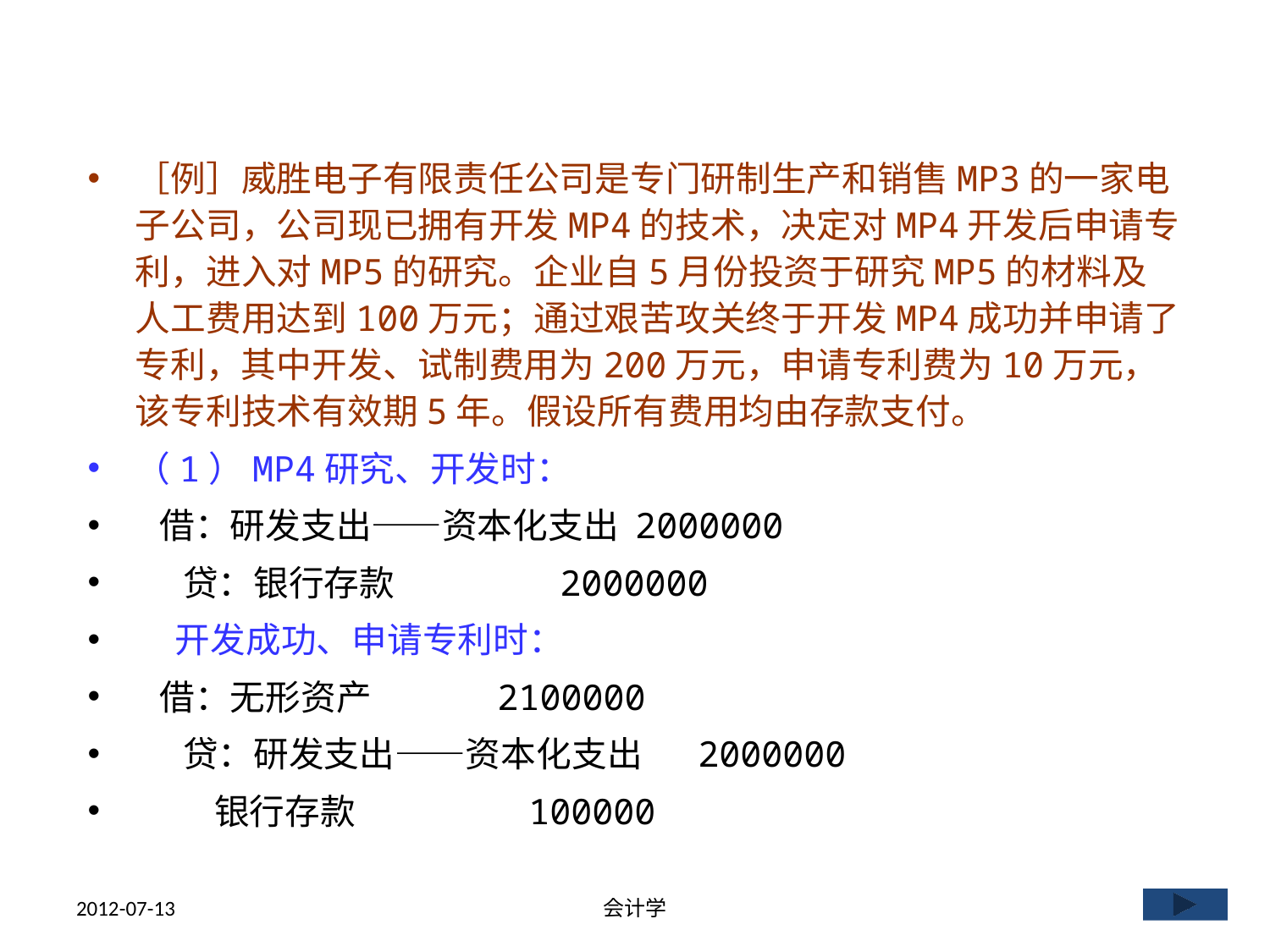

［例］威胜电子有限责任公司是专门研制生产和销售MP3的一家电子公司，公司现已拥有开发MP4的技术，决定对MP4开发后申请专利，进入对MP5的研究。企业自5月份投资于研究MP5的材料及人工费用达到100万元；通过艰苦攻关终于开发MP4成功并申请了专利，其中开发、试制费用为200万元，申请专利费为10万元，该专利技术有效期5年。假设所有费用均由存款支付。
（1）MP4研究、开发时：
  借：研发支出——资本化支出 2000000
     贷：银行存款                    2000000
    开发成功、申请专利时：
  借：无形资产               2100000
     贷：研发支出——资本化支出      2000000
         银行存款                     100000
2012-07-13
会计学
217